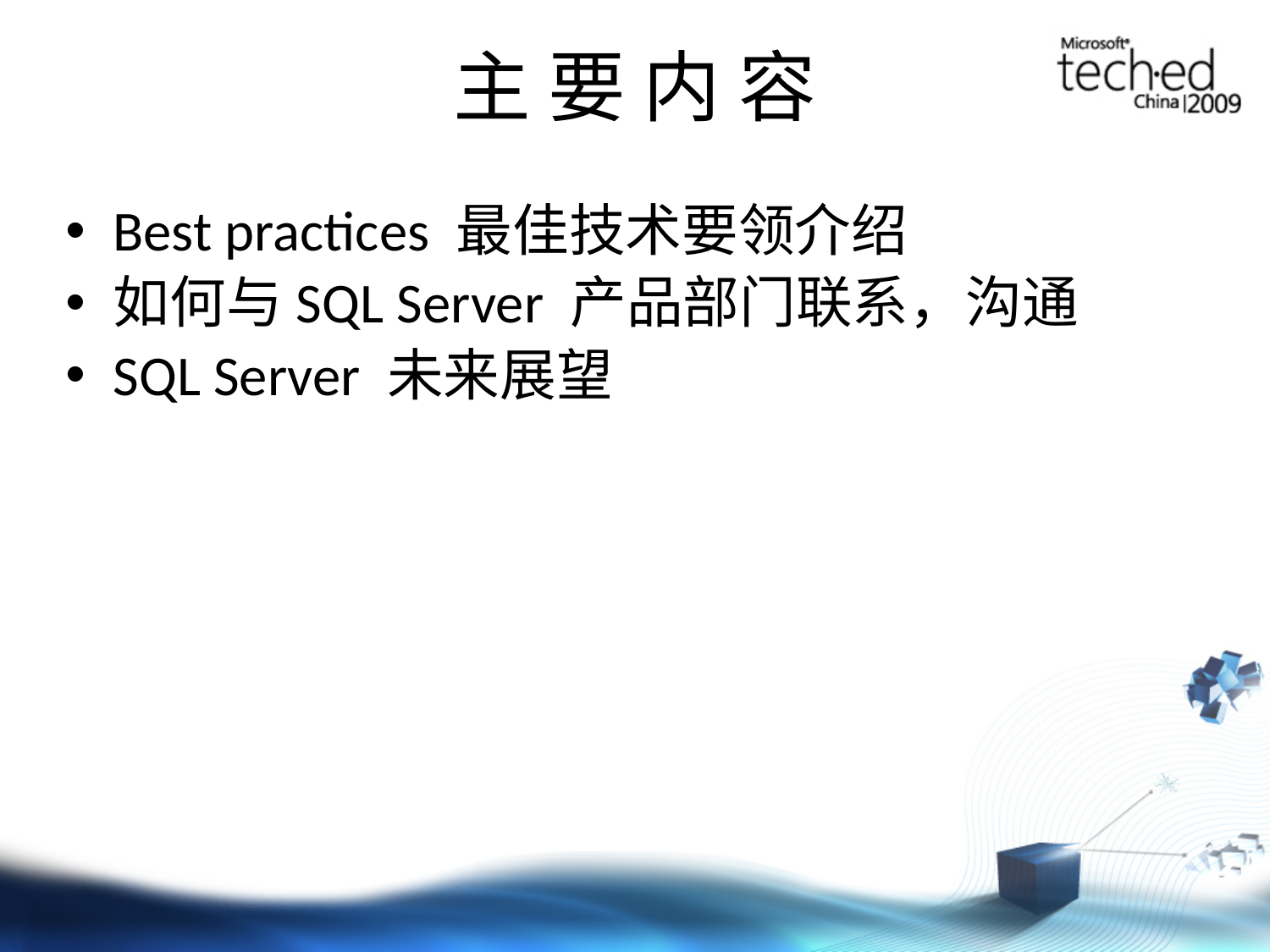

# 主 要 内 容
Best practices 最佳技术要领介绍
如何与SQL Server 产品部门联系，沟通
SQL Server 未来展望